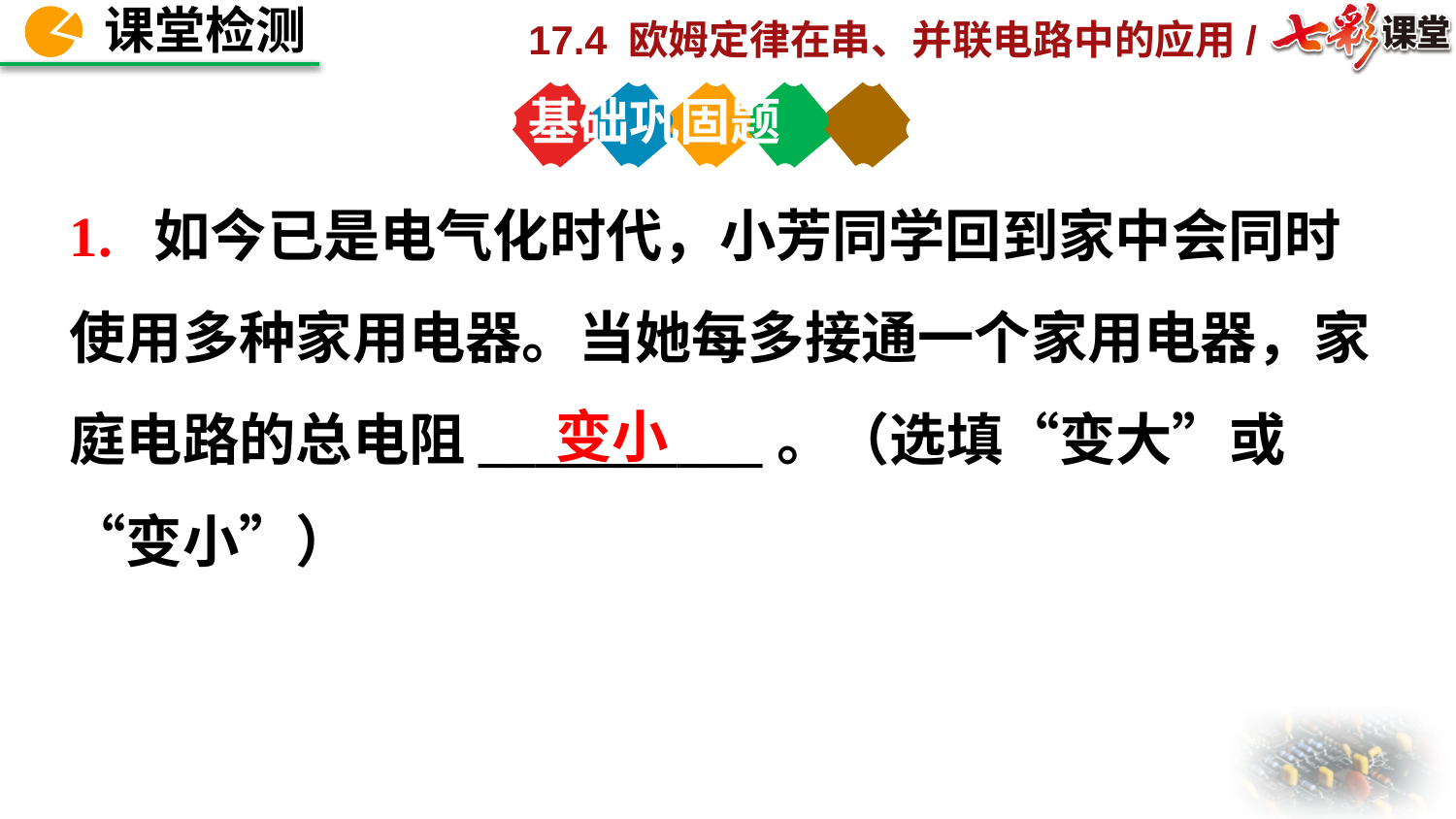

基础巩固题

1.  如今已是电气化时代，小芳同学回到家中会同时使用多种家用电器。当她每多接通一个家用电器，家庭电路的总电阻__________。（选填“变大”或“变小”）
变小